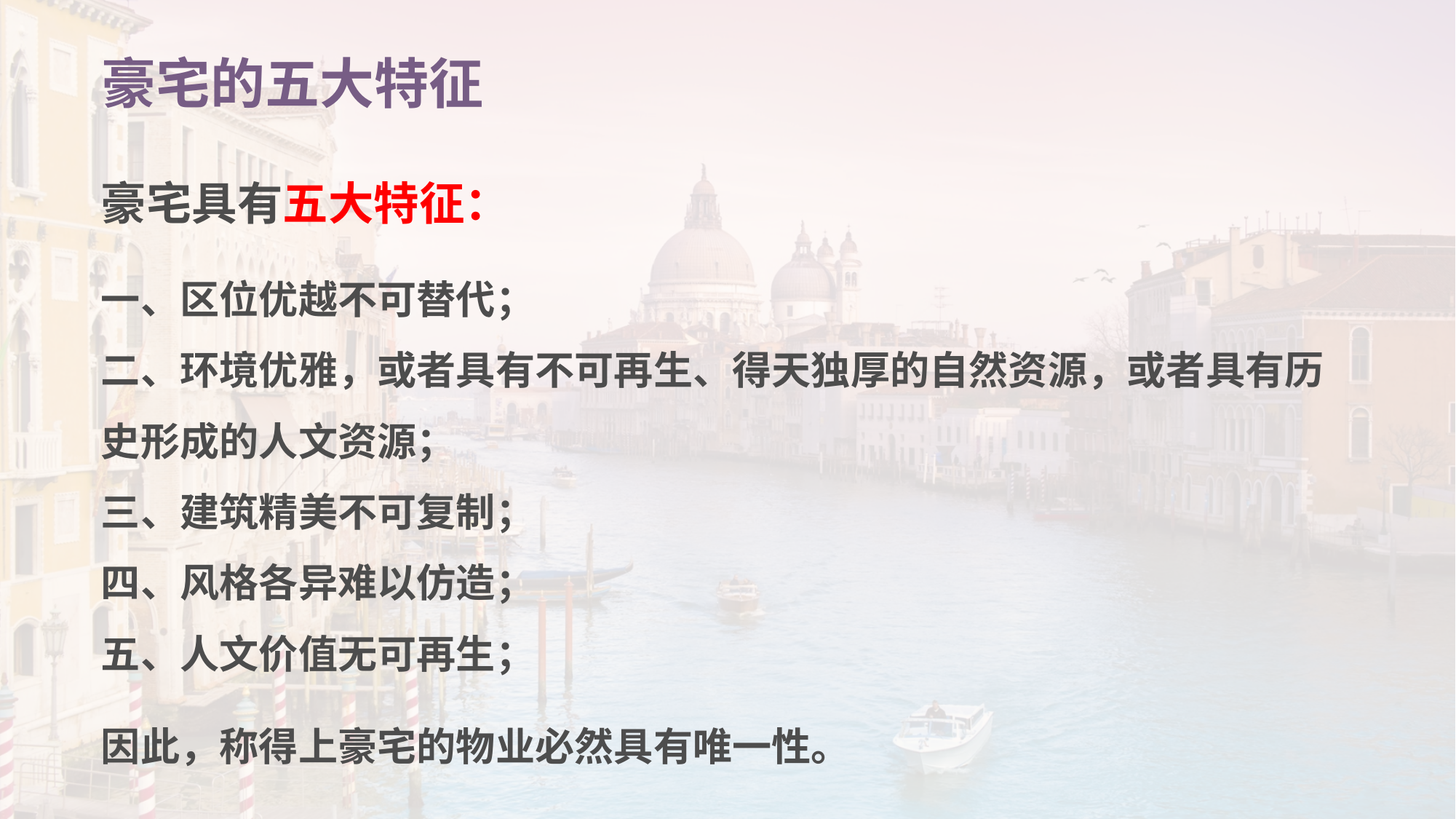

豪宅的五大特征
豪宅具有五大特征：

一、区位优越不可替代；
二、环境优雅，或者具有不可再生、得天独厚的自然资源，或者具有历史形成的人文资源；
三、建筑精美不可复制；
四、风格各异难以仿造；
五、人文价值无可再生；

因此，称得上豪宅的物业必然具有唯一性。